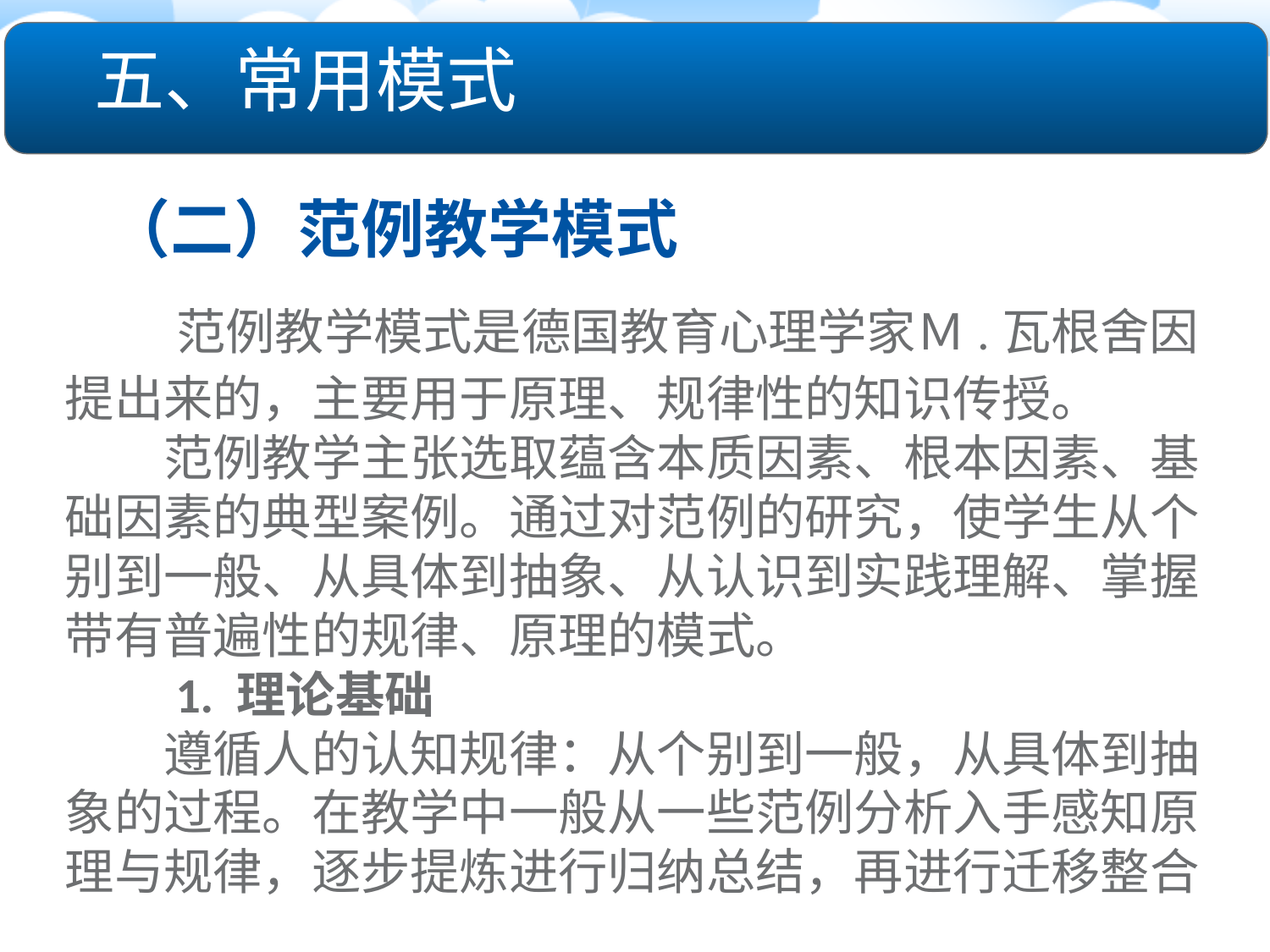

五、常用模式
　（二）范例教学模式
      范例教学模式是德国教育心理学家Ｍ.瓦根舍因提出来的，主要用于原理、规律性的知识传授。
　　范例教学主张选取蕴含本质因素、根本因素、基础因素的典型案例。通过对范例的研究，使学生从个别到一般、从具体到抽象、从认识到实践理解、掌握带有普遍性的规律、原理的模式。
　　1. 理论基础
　　遵循人的认知规律：从个别到一般，从具体到抽象的过程。在教学中一般从一些范例分析入手感知原理与规律，逐步提炼进行归纳总结，再进行迁移整合